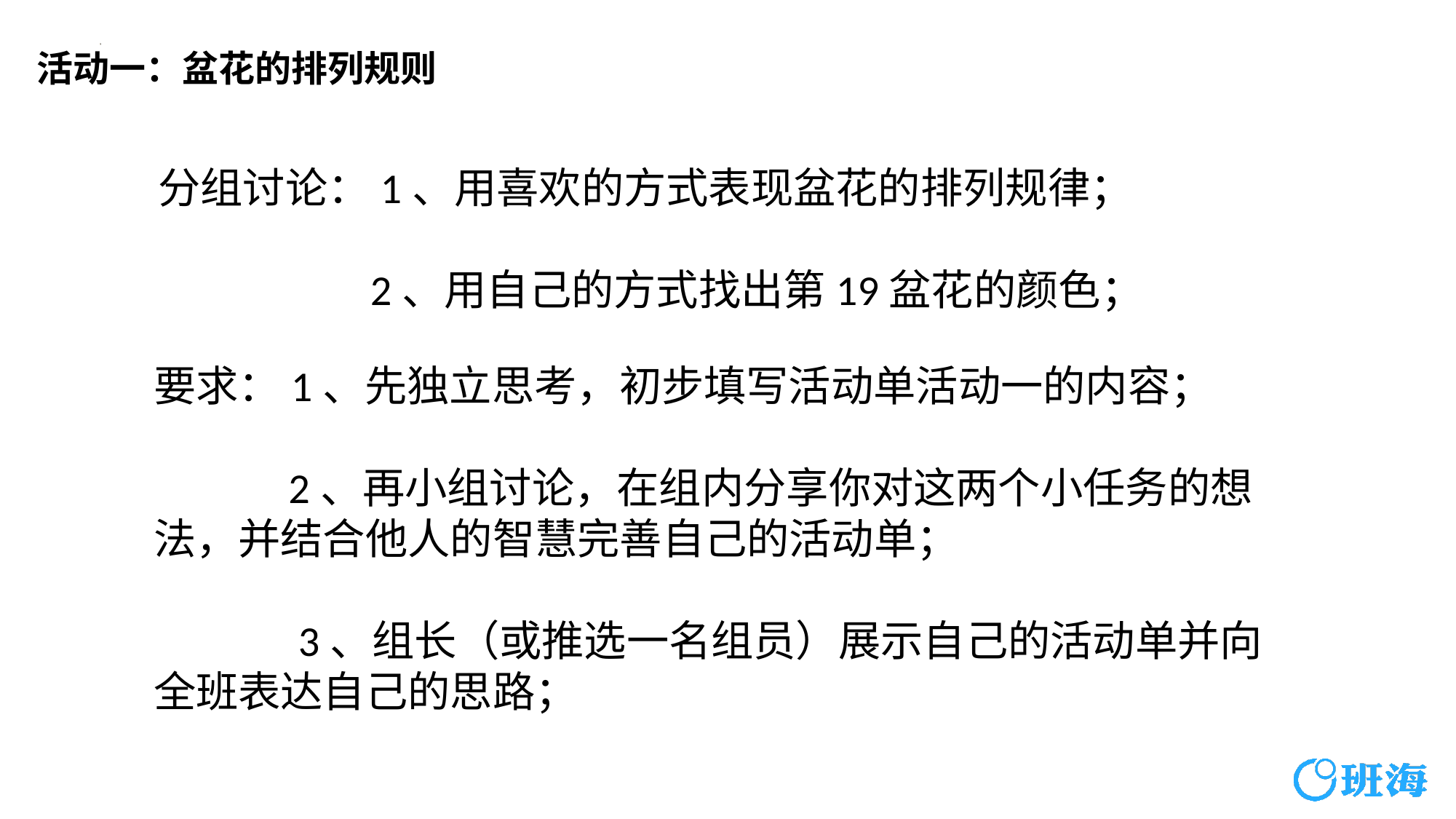

活动一：盆花的排列规则
分组讨论：1、用喜欢的方式表现盆花的排列规律；

                      2、用自己的方式找出第19盆花的颜色；

要求：1、先独立思考，初步填写活动单活动一的内容；

              2、再小组讨论，在组内分享你对这两个小任务的想法，并结合他人的智慧完善自己的活动单；

               3、组长（或推选一名组员）展示自己的活动单并向全班表达自己的思路；